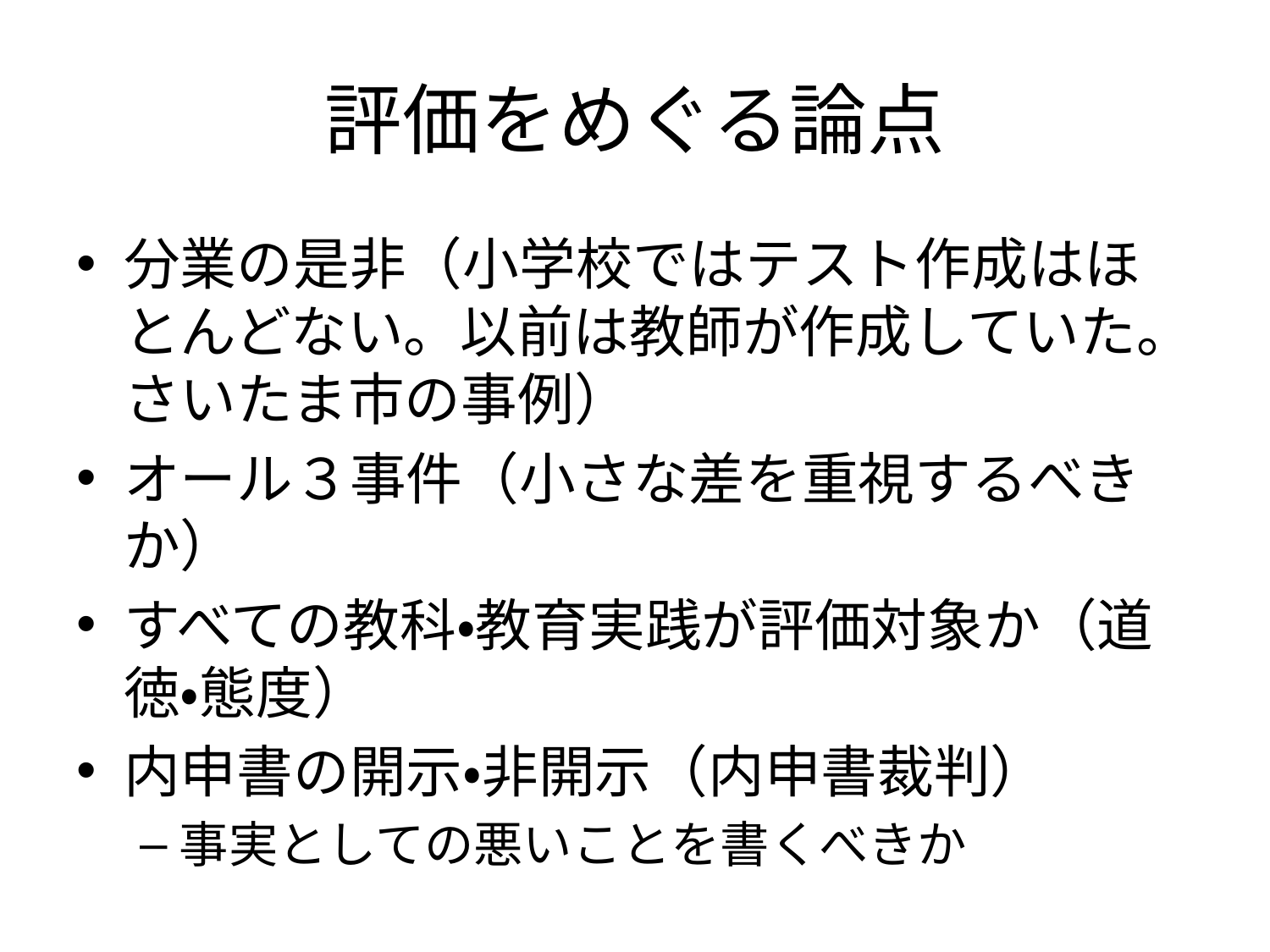

# 評価をめぐる論点
分業の是非（小学校ではテスト作成はほとんどない。以前は教師が作成していた。さいたま市の事例）
オール３事件（小さな差を重視するべきか）
すべての教科・教育実践が評価対象か（道徳・態度）
内申書の開示・非開示（内申書裁判）
事実としての悪いことを書くべきか